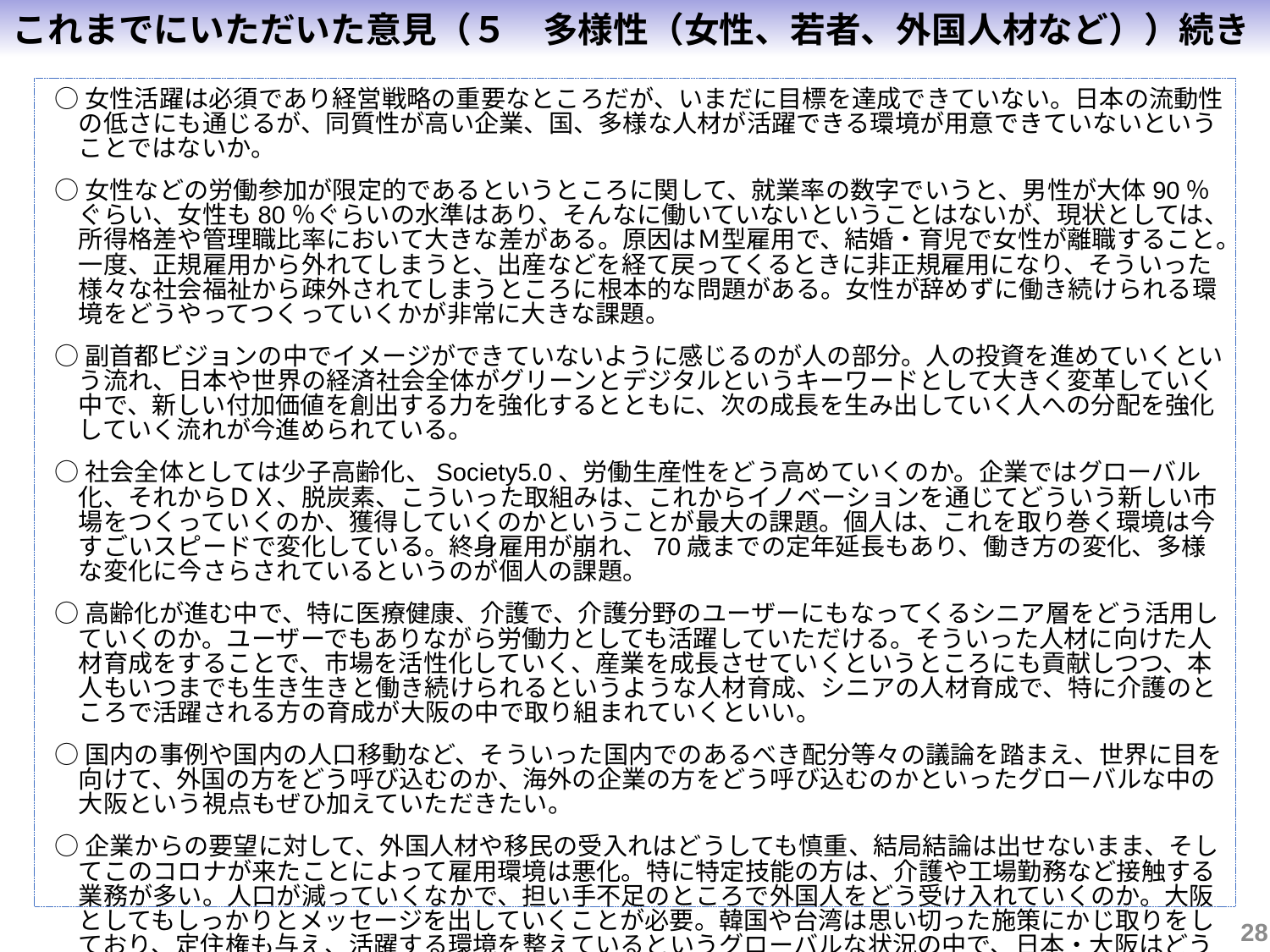

これまでにいただいた意見（５　多様性（女性、若者、外国人材など））続き
○女性活躍は必須であり経営戦略の重要なところだが、いまだに目標を達成できていない。日本の流動性の低さにも通じるが、同質性が高い企業、国、多様な人材が活躍できる環境が用意できていないということではないか。
○女性などの労働参加が限定的であるというところに関して、就業率の数字でいうと、男性が大体90％ぐらい、女性も80％ぐらいの水準はあり、そんなに働いていないということはないが、現状としては、所得格差や管理職比率において大きな差がある。原因はＭ型雇用で、結婚・育児で女性が離職すること。一度、正規雇用から外れてしまうと、出産などを経て戻ってくるときに非正規雇用になり、そういった様々な社会福祉から疎外されてしまうところに根本的な問題がある。女性が辞めずに働き続けられる環境をどうやってつくっていくかが非常に大きな課題。
○副首都ビジョンの中でイメージができていないように感じるのが人の部分。人の投資を進めていくという流れ、日本や世界の経済社会全体がグリーンとデジタルというキーワードとして大きく変革していく中で、新しい付加価値を創出する力を強化するとともに、次の成長を生み出していく人への分配を強化していく流れが今進められている。
○社会全体としては少子高齢化、Society5.0、労働生産性をどう高めていくのか。企業ではグローバル化、それからＤＸ、脱炭素、こういった取組みは、これからイノベーションを通じてどういう新しい市場をつくっていくのか、獲得していくのかということが最大の課題。個人は、これを取り巻く環境は今すごいスピードで変化している。終身雇用が崩れ、70歳までの定年延長もあり、働き方の変化、多様な変化に今さらされているというのが個人の課題。
○高齢化が進む中で、特に医療健康、介護で、介護分野のユーザーにもなってくるシニア層をどう活用していくのか。ユーザーでもありながら労働力としても活躍していただける。そういった人材に向けた人材育成をすることで、市場を活性化していく、産業を成長させていくというところにも貢献しつつ、本人もいつまでも生き生きと働き続けられるというような人材育成、シニアの人材育成で、特に介護のところで活躍される方の育成が大阪の中で取り組まれていくといい。
○国内の事例や国内の人口移動など、そういった国内でのあるべき配分等々の議論を踏まえ、世界に目を向けて、外国の方をどう呼び込むのか、海外の企業の方をどう呼び込むのかといったグローバルな中の大阪という視点もぜひ加えていただきたい。
○企業からの要望に対して、外国人材や移民の受入れはどうしても慎重、結局結論は出せないまま、そしてこのコロナが来たことによって雇用環境は悪化。特に特定技能の方は、介護や工場勤務など接触する業務が多い。人口が減っていくなかで、担い手不足のところで外国人をどう受け入れていくのか。大阪としてもしっかりとメッセージを出していくことが必要。韓国や台湾は思い切った施策にかじ取りをしており、定住権も与え、活躍する環境を整えているというグローバルな状況の中で、日本・大阪はどうするのかというのは議論が必要。
○女性の教育年数が上がって社会参加が広がるに伴って、実は地域に内在していた問題である、文化の継承を阻むといった矛盾した現象が起こっている。
28